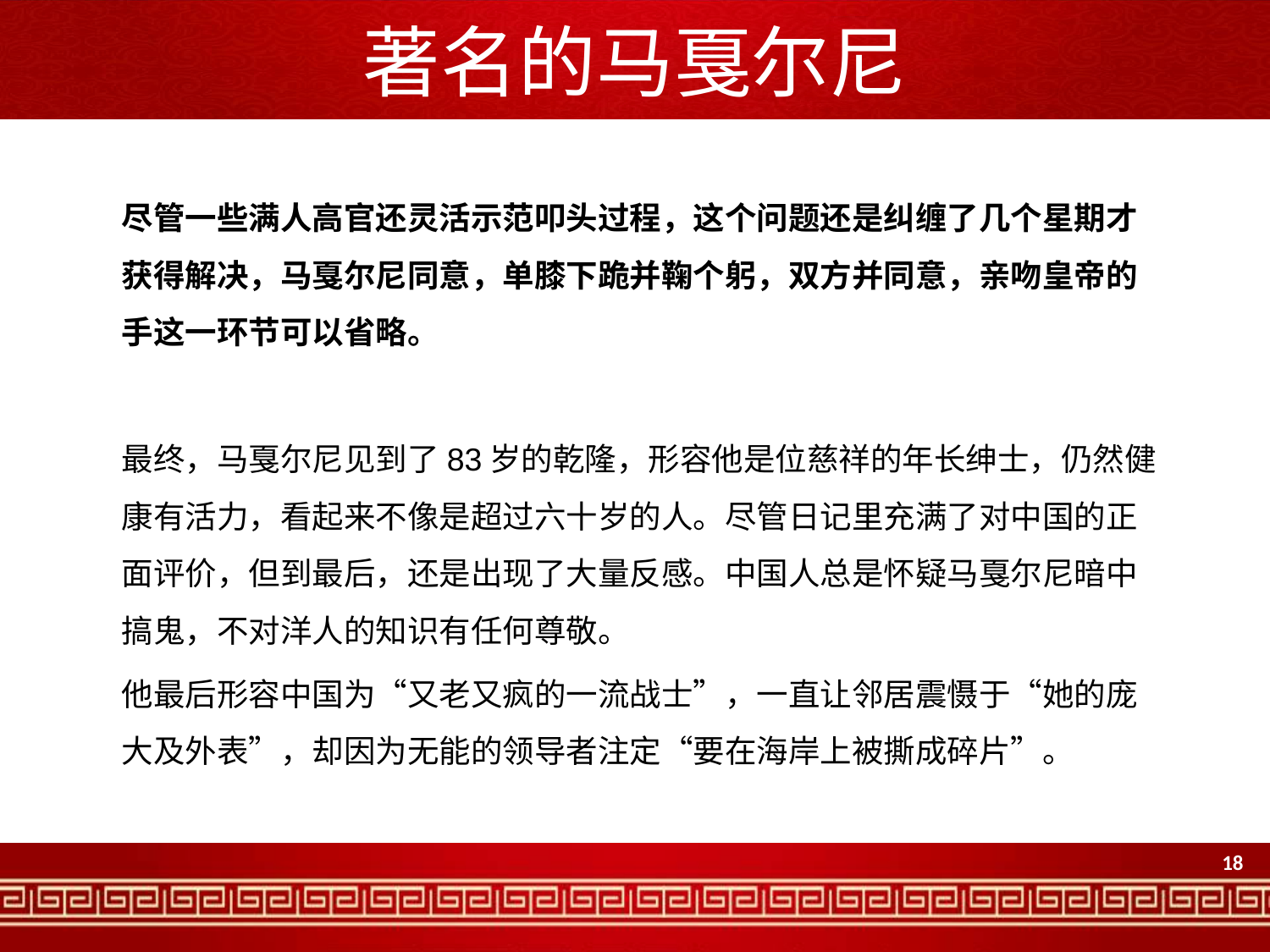

# 著名的马戛尔尼
尽管一些满人高官还灵活示范叩头过程，这个问题还是纠缠了几个星期才获得解决，马戛尔尼同意，单膝下跪并鞠个躬，双方并同意，亲吻皇帝的手这一环节可以省略。

最终，马戛尔尼见到了83岁的乾隆，形容他是位慈祥的年长绅士，仍然健康有活力，看起来不像是超过六十岁的人。尽管日记里充满了对中国的正面评价，但到最后，还是出现了大量反感。中国人总是怀疑马戛尔尼暗中搞鬼，不对洋人的知识有任何尊敬。
他最后形容中国为“又老又疯的一流战士”，一直让邻居震慑于“她的庞大及外表”，却因为无能的领导者注定“要在海岸上被撕成碎片”。